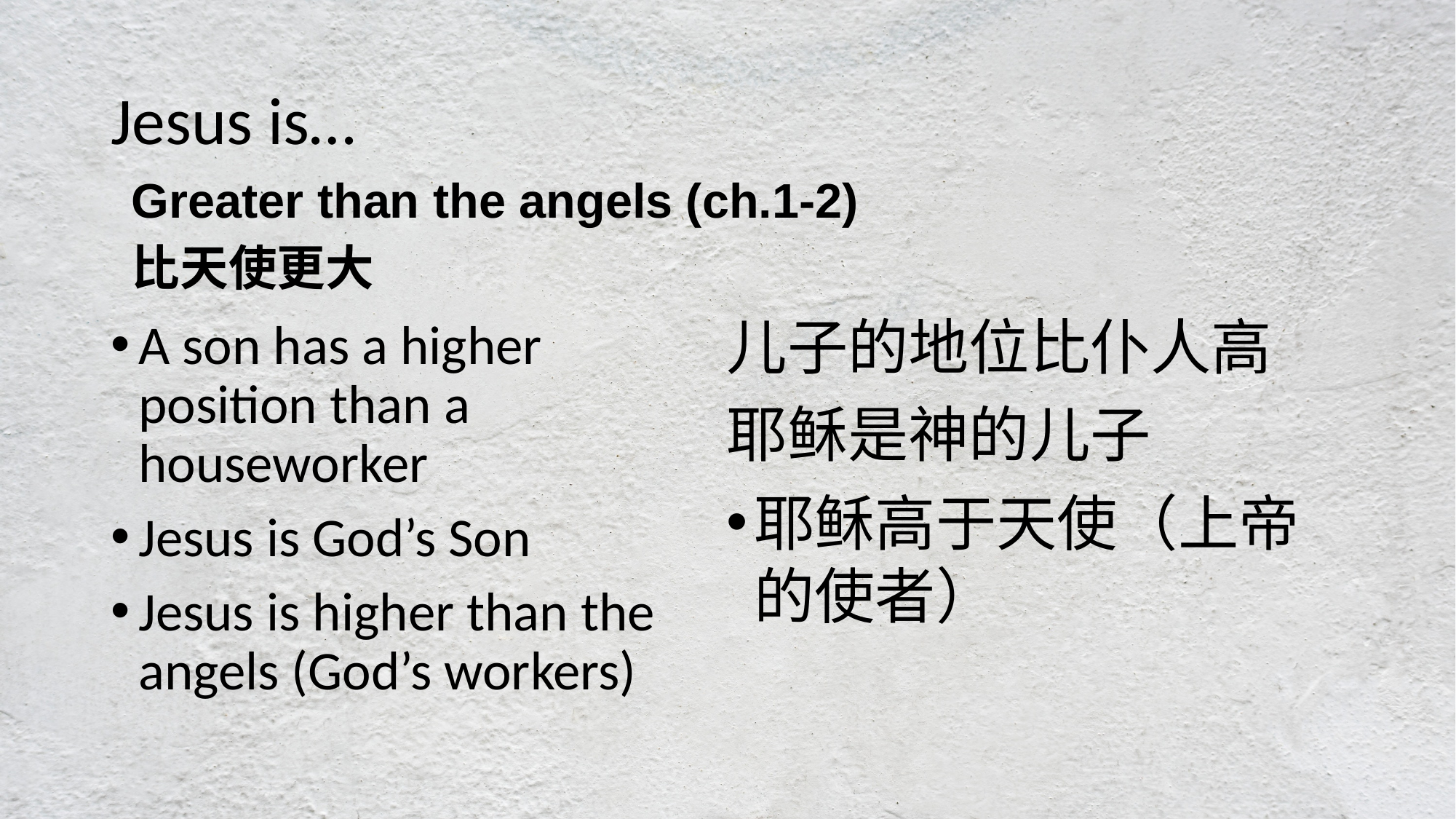

# Jesus is…
Greater than the angels (ch.1-2)
比天使更大
A son has a higher position than a houseworker
Jesus is God’s Son
Jesus is higher than the angels (God’s workers)
儿子的地位比仆人高
耶稣是神的儿子
耶稣高于天使（上帝的使者）